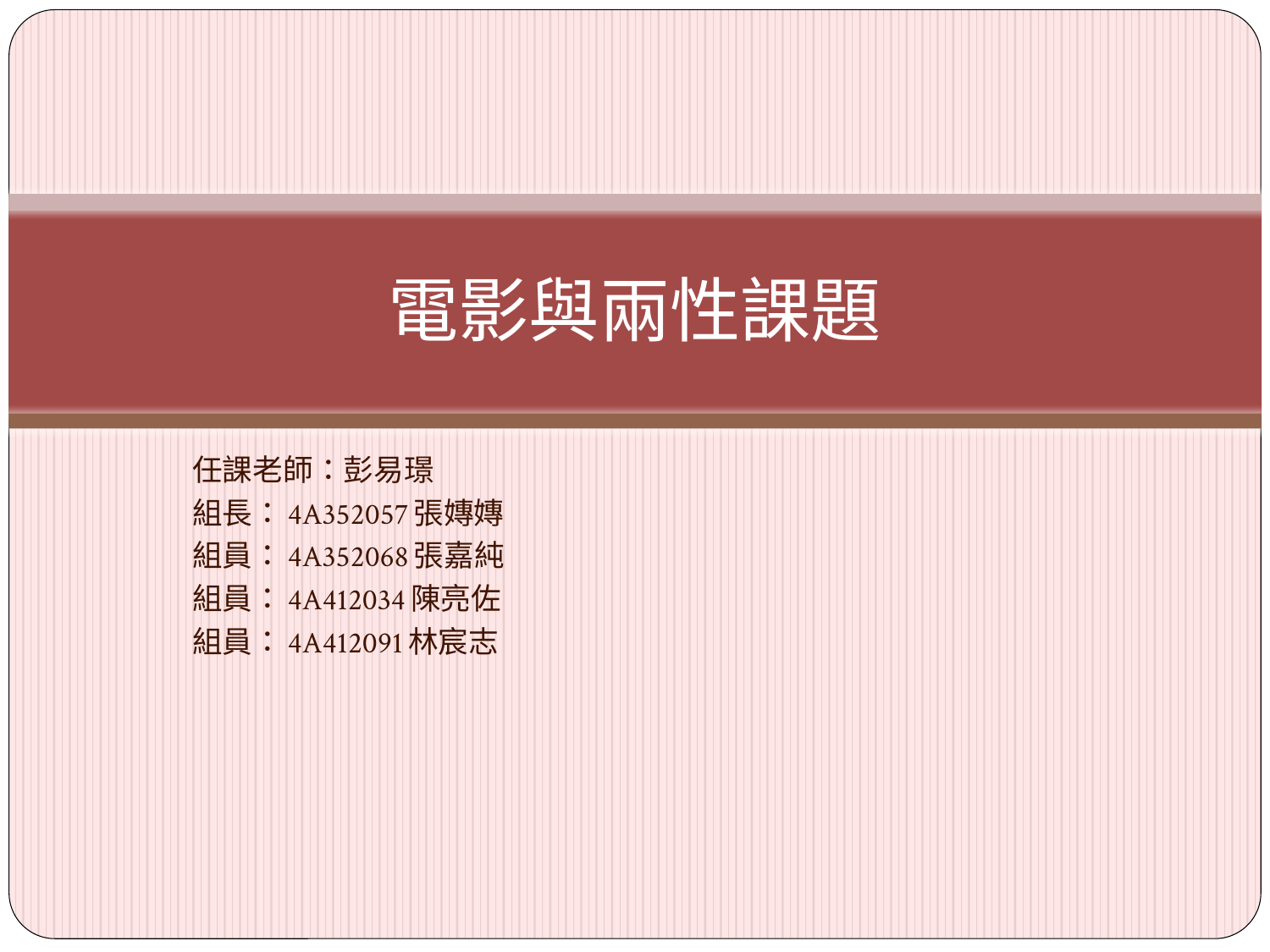

# 電影與兩性課題
任課老師：彭易璟
組長：4A352057張嫥嫥
組員：4A352068張嘉純
組員：4A412034陳亮佐
組員：4A412091林宸志